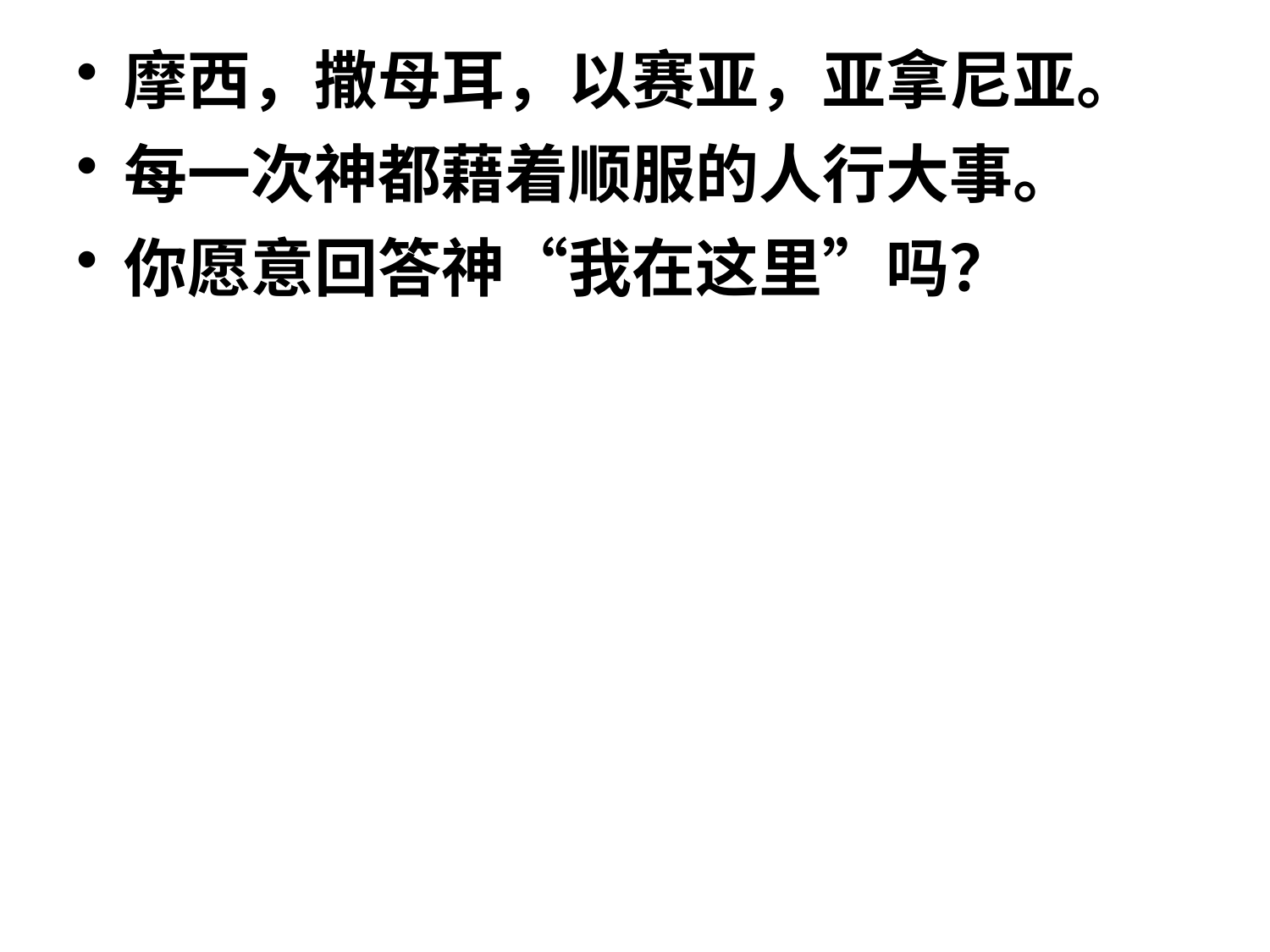

摩西，撒母耳，以赛亚，亚拿尼亚。
每一次神都藉着顺服的人行大事。
你愿意回答神“我在这里”吗？